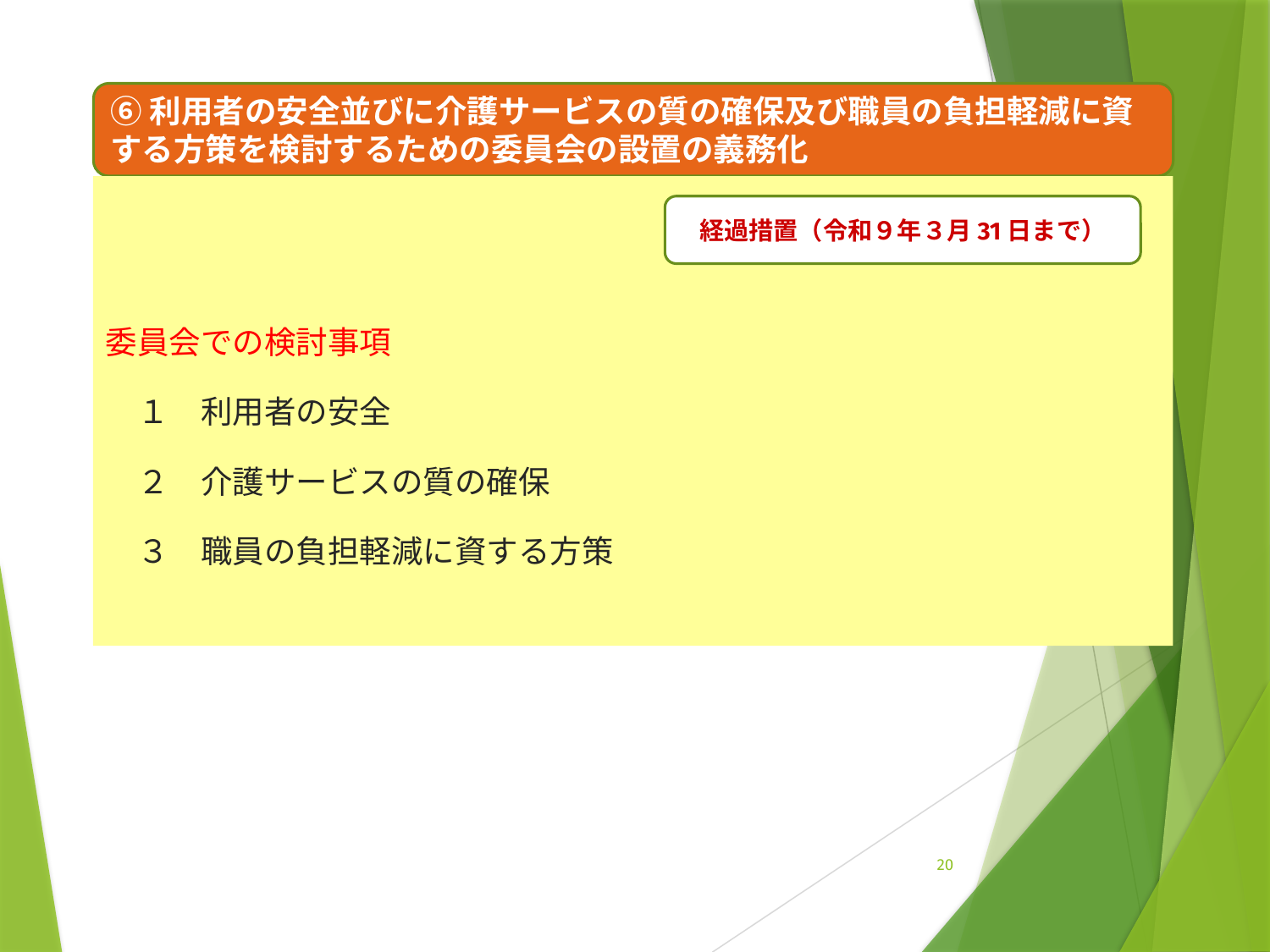

⑥利用者の安全並びに介護サービスの質の確保及び職員の負担軽減に資する方策を検討するための委員会の設置の義務化

委員会での検討事項
　１　利用者の安全
　２　介護サービスの質の確保
　３　職員の負担軽減に資する方策
経過措置（令和９年３月31日まで）
協力医療機関との連携体制の構築
20